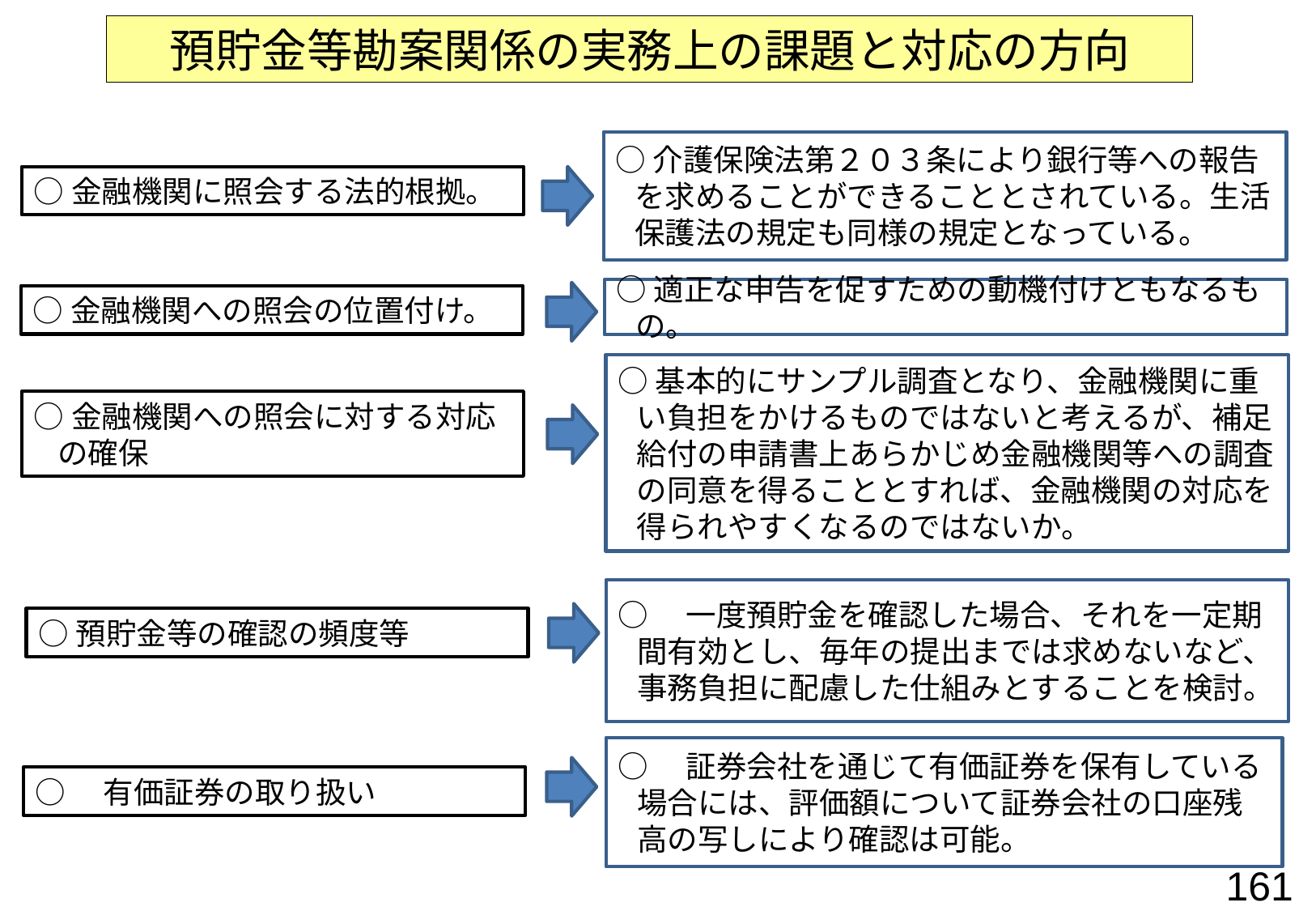

預貯金等勘案関係の実務上の課題と対応の方向
○介護保険法第２０３条により銀行等への報告を求めることができることとされている。生活保護法の規定も同様の規定となっている。

○金融機関に照会する法的根拠。
○適正な申告を促すための動機付けともなるもの。

○金融機関への照会の位置付け。
○基本的にサンプル調査となり、金融機関に重い負担をかけるものではないと考えるが、補足給付の申請書上あらかじめ金融機関等への調査の同意を得ることとすれば、金融機関の対応を得られやすくなるのではないか。
○金融機関への照会に対する対応の確保

○　一度預貯金を確認した場合、それを一定期間有効とし、毎年の提出までは求めないなど、事務負担に配慮した仕組みとすることを検討。

○預貯金等の確認の頻度等
○　証券会社を通じて有価証券を保有している場合には、評価額について証券会社の口座残高の写しにより確認は可能。

○　有価証券の取り扱い
161